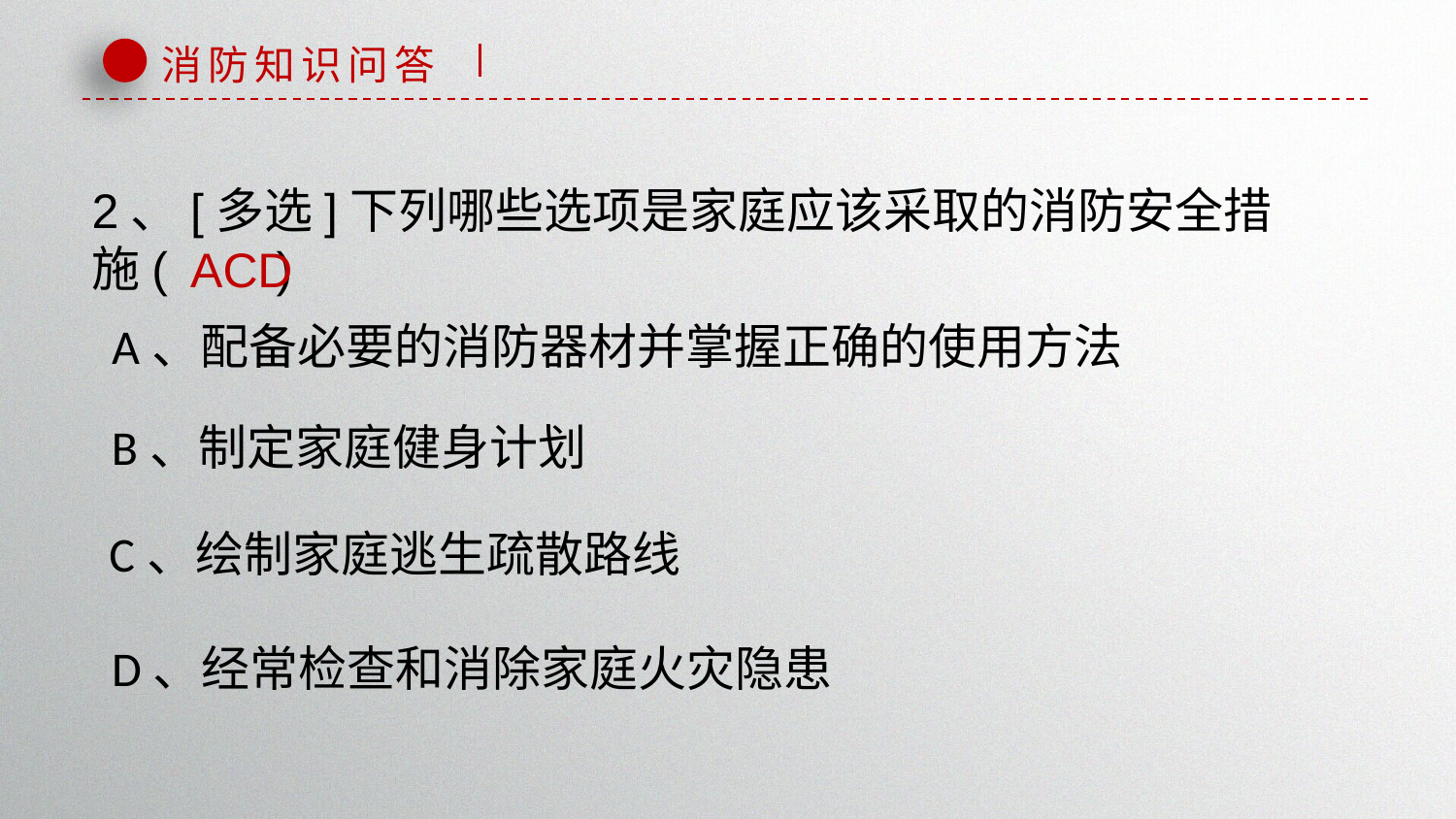

消防知识问答

发现问题是解决问题的先决条件，但仅仅满足有提出问题是不够的，提出问题的目的是为了有效解决问题。人
生就是解决一系列问题的过程。个体克服生活、学习、实践中新的矛盾时的复杂心理活动，其中主要是思维活
动。教育心理学着重研究学生学习知识、应用知识中的问题解决。
2、[多选]下列哪些选项是家庭应该采取的消防安全措
施(        )
ACD
A、配备必要的消防器材并掌握正确的使用方法
B、制定家庭健身计划
C、绘制家庭逃生疏散路线
D、经常检查和消除家庭火灾隐患